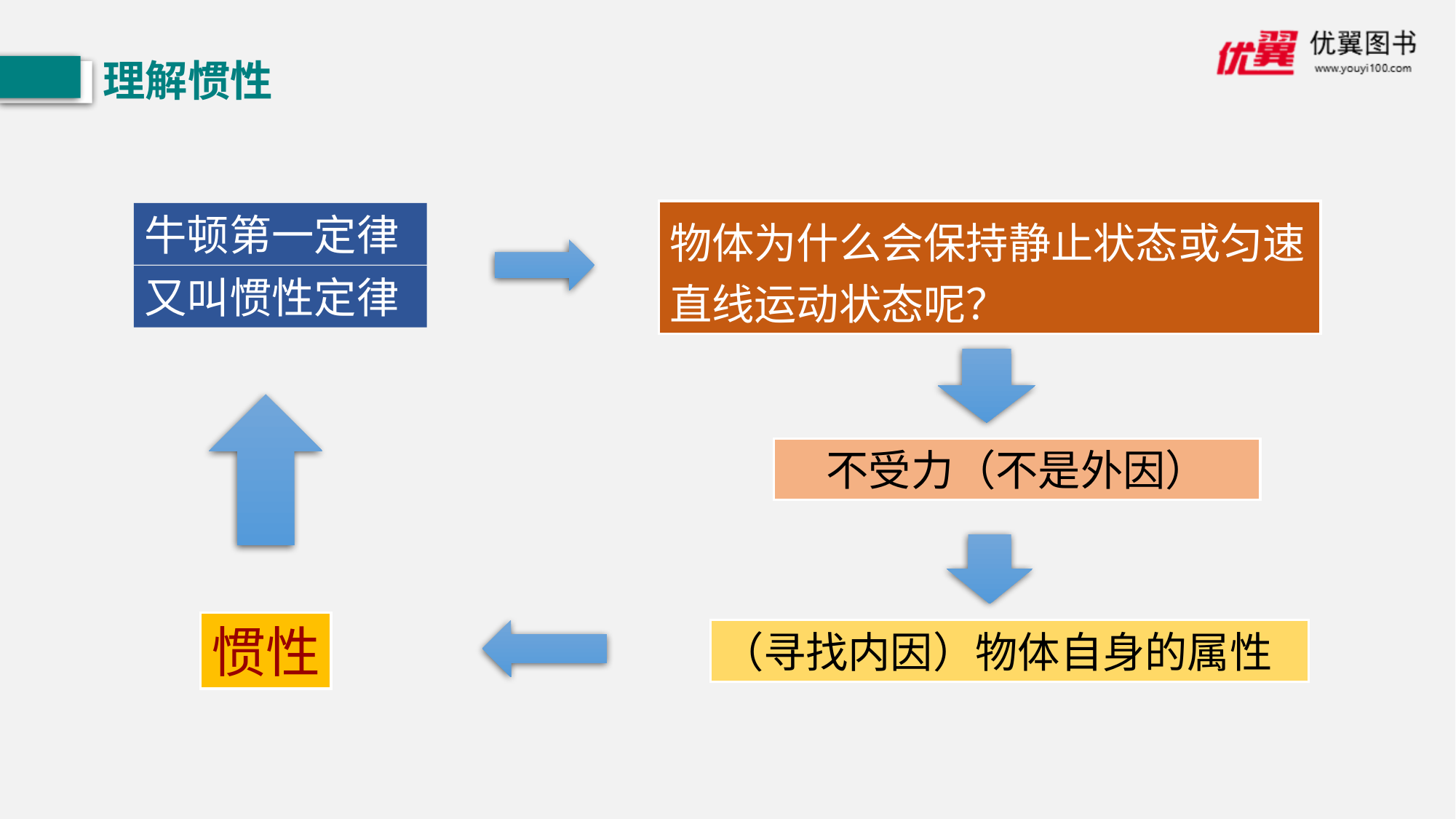

理解惯性

物体为什么会保持静止状态或匀速直线运动状态呢？
牛顿第一定律

又叫惯性定律

不受力（不是外因）

惯性

（寻找内因）物体自身的属性